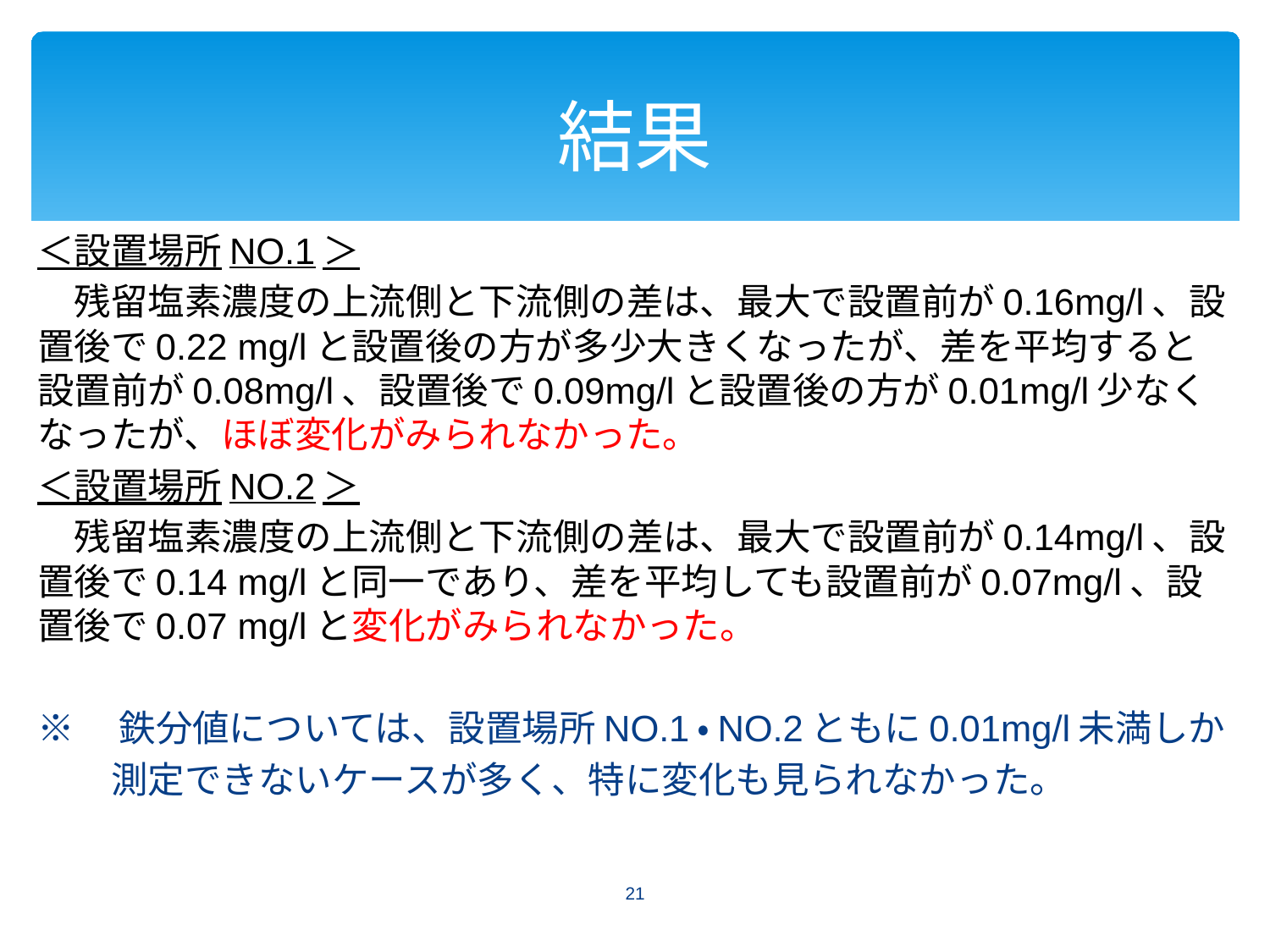

# 結果
＜設置場所NO.1＞
　残留塩素濃度の上流側と下流側の差は、最大で設置前が0.16mg/l、設置後で0.22 mg/lと設置後の方が多少大きくなったが、差を平均すると設置前が0.08mg/l、設置後で0.09mg/lと設置後の方が0.01mg/l少なくなったが、ほぼ変化がみられなかった。
＜設置場所NO.2＞
　残留塩素濃度の上流側と下流側の差は、最大で設置前が0.14mg/l、設置後で0.14 mg/lと同一であり、差を平均しても設置前が0.07mg/l、設置後で0.07 mg/lと変化がみられなかった。

※　鉄分値については、設置場所NO.1・NO.2ともに0.01mg/l未満しか
　　測定できないケースが多く、特に変化も見られなかった。

21